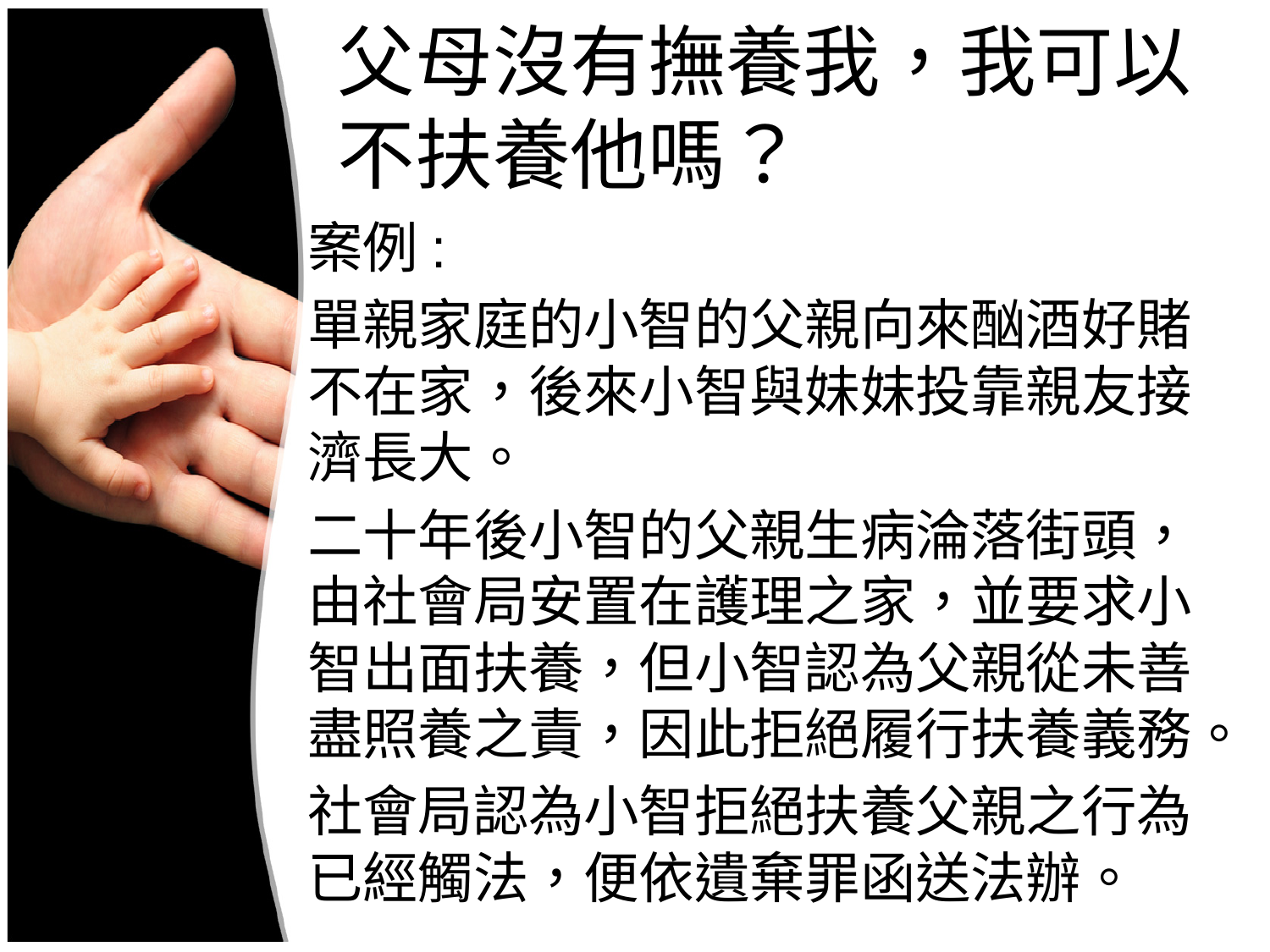

# 父母沒有撫養我，我可以不扶養他嗎？
案例:
單親家庭的小智的父親向來酗酒好賭不在家，後來小智與妹妹投靠親友接濟長大。
二十年後小智的父親生病淪落街頭，由社會局安置在護理之家，並要求小智出面扶養，但小智認為父親從未善盡照養之責，因此拒絕履行扶養義務。
社會局認為小智拒絕扶養父親之行為已經觸法，便依遺棄罪函送法辦。